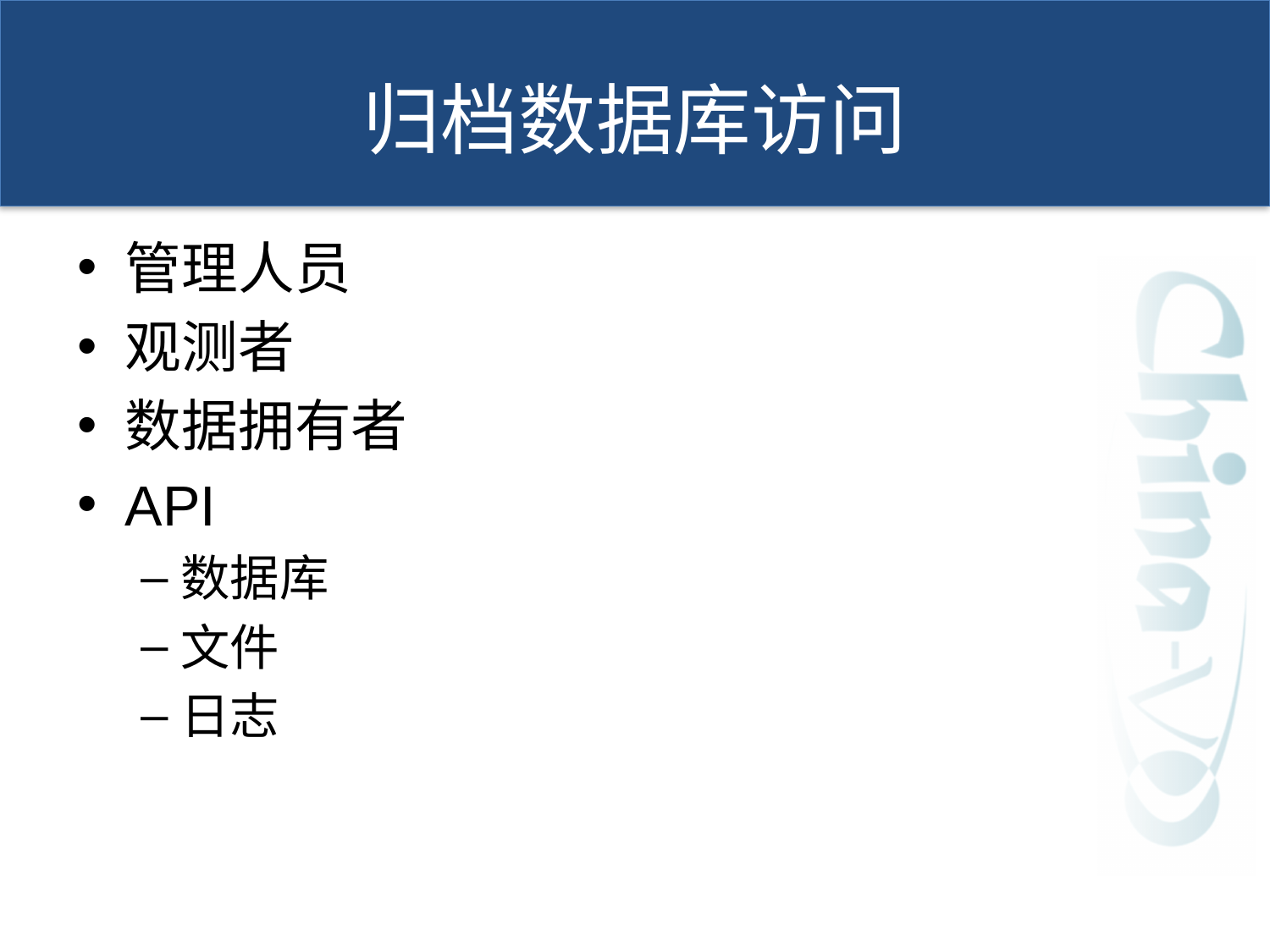

# 归档数据库访问
管理人员
观测者
数据拥有者
API
数据库
文件
日志